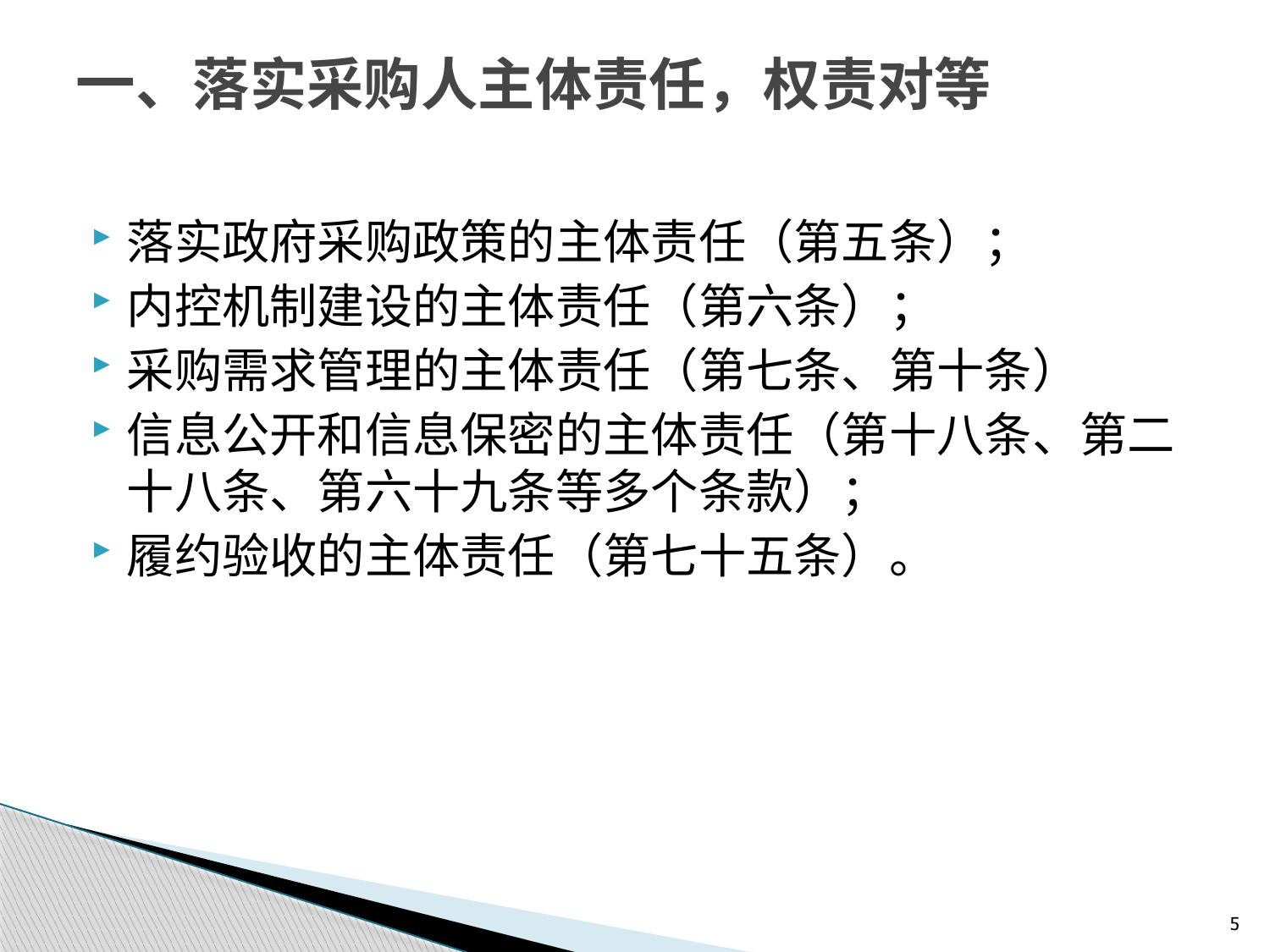

# 一、落实采购人主体责任，权责对等
落实政府采购政策的主体责任（第五条）；
内控机制建设的主体责任（第六条）；
采购需求管理的主体责任（第七条、第十条）
信息公开和信息保密的主体责任（第十八条、第二十八条、第六十九条等多个条款）；
履约验收的主体责任（第七十五条）。

5